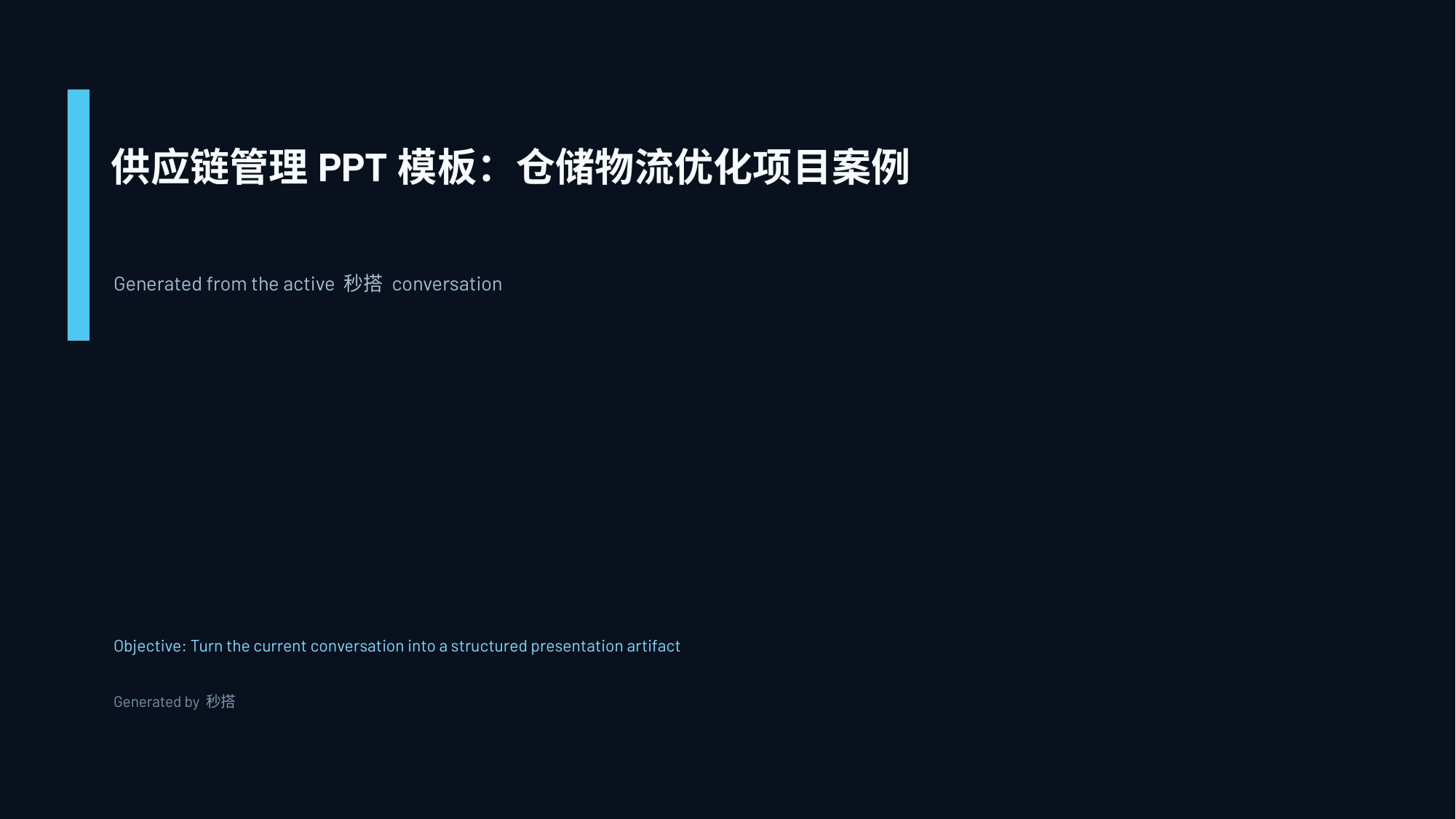

供应链管理PPT模板：仓储物流优化项目案例
Generated from the active 秒搭 conversation
Objective: Turn the current conversation into a structured presentation artifact
Generated by 秒搭